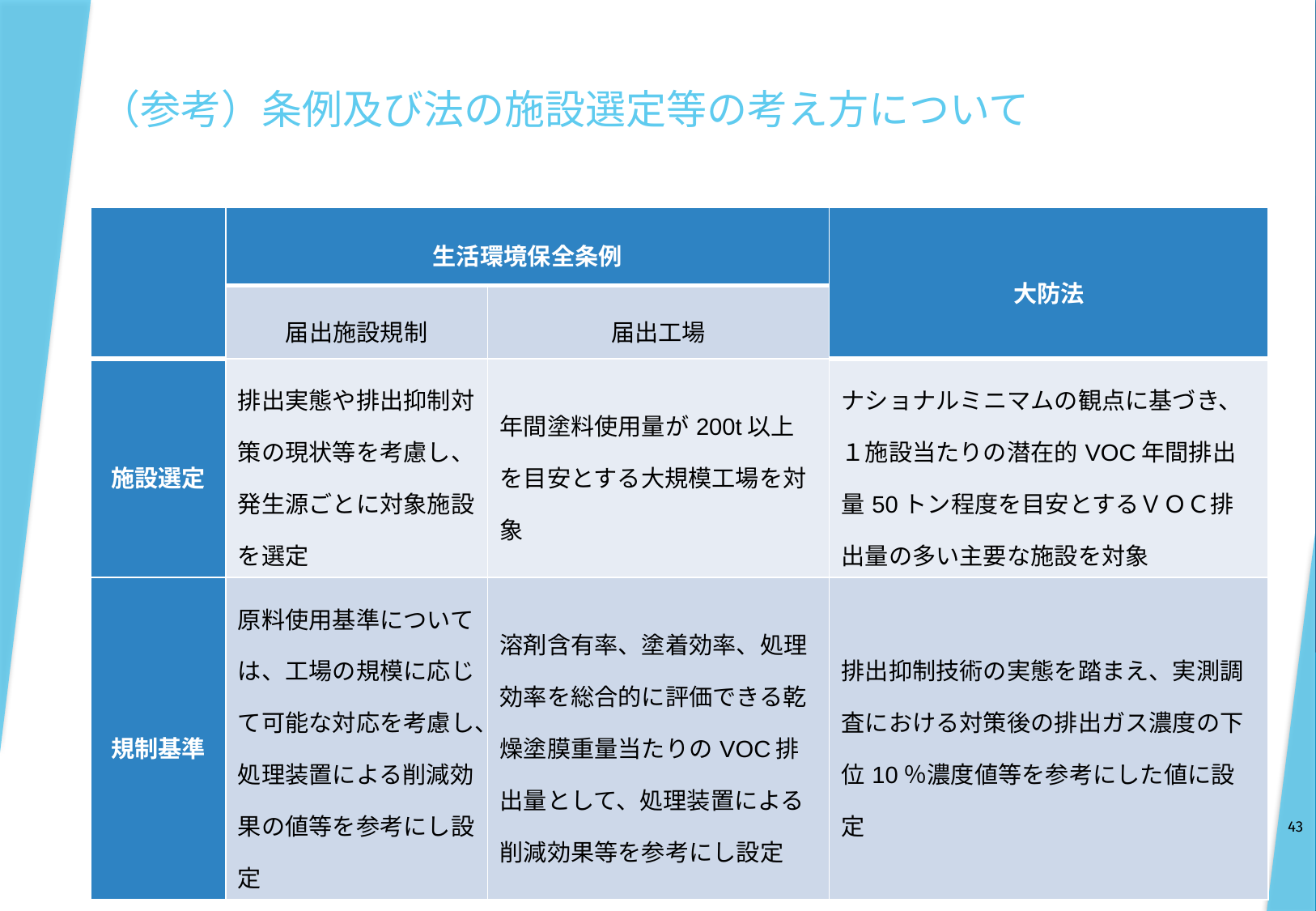

# （参考）条例及び法の施設選定等の考え方について
|  | 生活環境保全条例 |  | 大防法 |
| --- | --- | --- | --- |
|  | 届出施設規制 | 届出工場 |  |
| 施設選定 | 排出実態や排出抑制対策の現状等を考慮し、発生源ごとに対象施設を選定 | 年間塗料使用量が200t以上を目安とする大規模工場を対象 | ナショナルミニマムの観点に基づき、１施設当たりの潜在的VOC年間排出量50トン程度を目安とするＶＯＣ排出量の多い主要な施設を対象 |
| 規制基準 | 原料使用基準については、工場の規模に応じて可能な対応を考慮し、処理装置による削減効果の値等を参考にし設定 | 溶剤含有率、塗着効率、処理効率を総合的に評価できる乾燥塗膜重量当たりのVOC排出量として、処理装置による削減効果等を参考にし設定 | 排出抑制技術の実態を踏まえ、実測調査における対策後の排出ガス濃度の下位10％濃度値等を参考にした値に設定 |

43